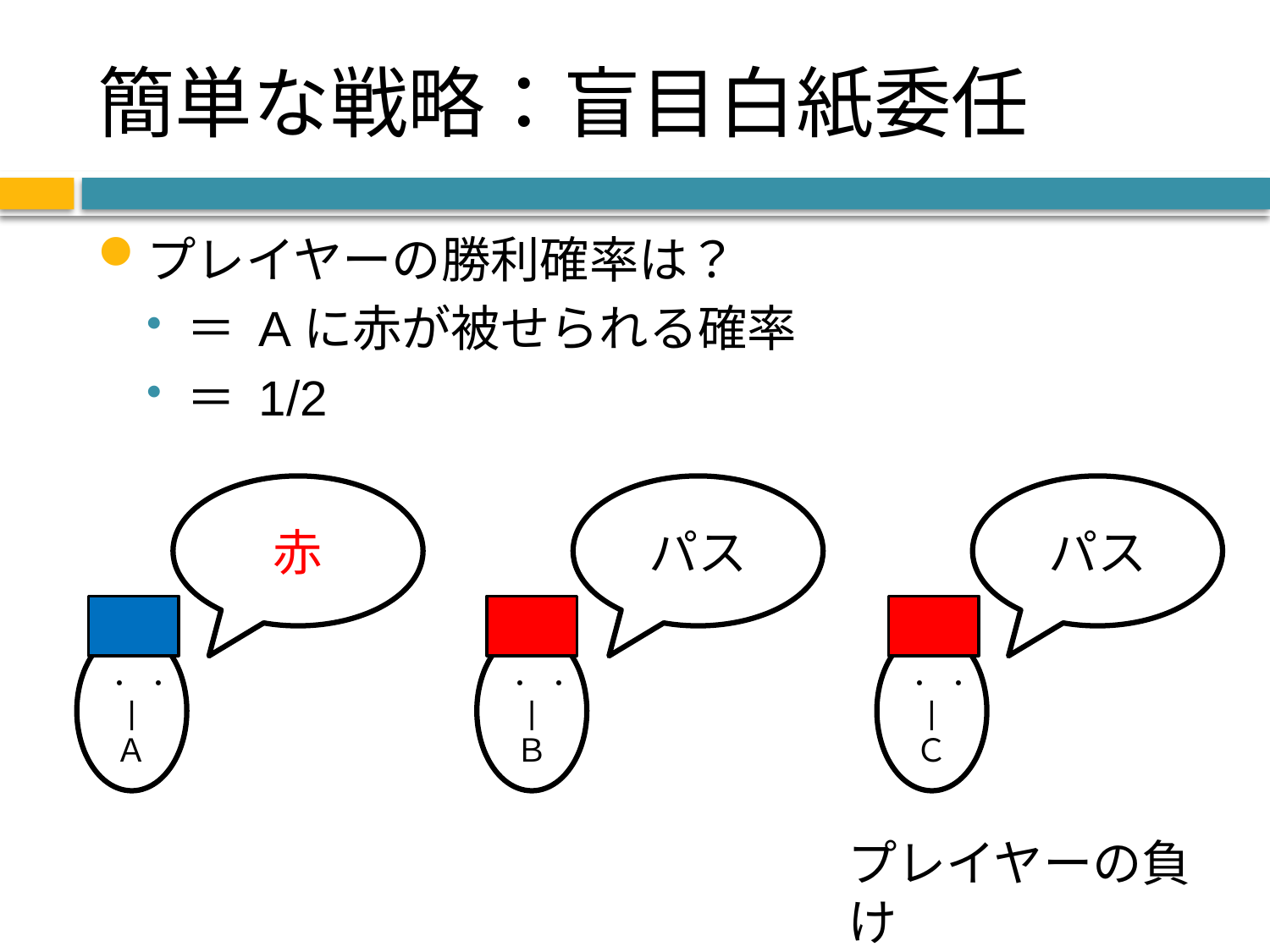

# 簡単な戦略：盲目白紙委任
プレイヤーの勝利確率は？
＝ Aに赤が被せられる確率
＝ 1/2
赤
パス
パス

． ．
|
Ａ
． ．
|
Ｂ
． ．
|
Ｃ
プレイヤーの負け